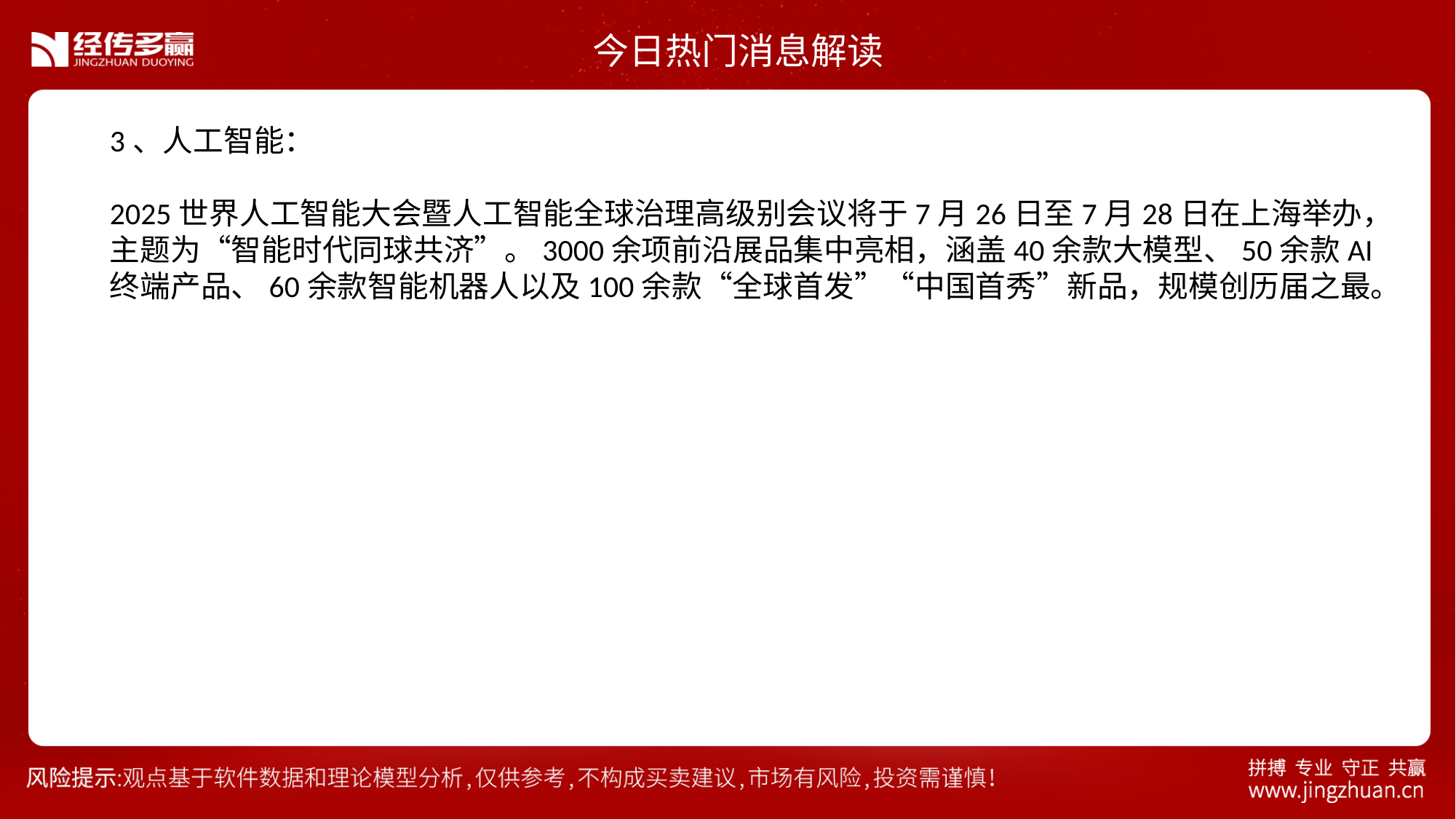

今日热门消息解读
3、人工智能：

2025世界人工智能大会暨人工智能全球治理高级别会议将于7月26日至7月28日在上海举办，主题为“智能时代同球共济”。3000余项前沿展品集中亮相，涵盖40余款大模型、50余款AI终端产品、60余款智能机器人以及100余款“全球首发”“中国首秀”新品，规模创历届之最。